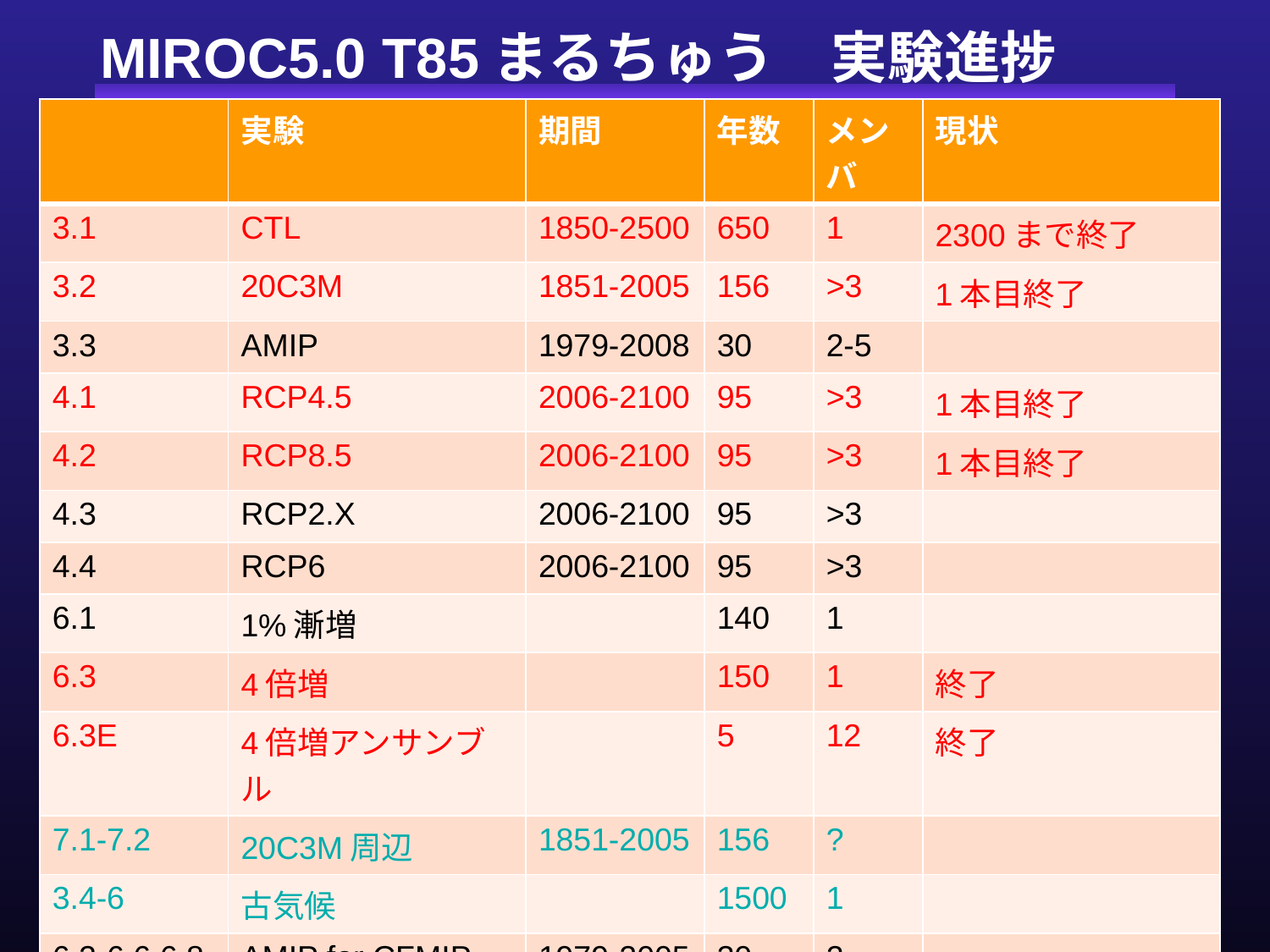

# MIROC5.0 T85まるちゅう　実験進捗
|  | 実験 | 期間 | 年数 | メンバ | 現状 |
| --- | --- | --- | --- | --- | --- |
| 3.1 | CTL | 1850-2500 | 650 | 1 | 2300まで終了 |
| 3.2 | 20C3M | 1851-2005 | 156 | >3 | 1本目終了 |
| 3.3 | AMIP | 1979-2008 | 30 | 2-5 |  |
| 4.1 | RCP4.5 | 2006-2100 | 95 | >3 | 1本目終了 |
| 4.2 | RCP8.5 | 2006-2100 | 95 | >3 | 1本目終了 |
| 4.3 | RCP2.X | 2006-2100 | 95 | >3 |  |
| 4.4 | RCP6 | 2006-2100 | 95 | >3 |  |
| 6.1 | 1%漸増 |  | 140 | 1 |  |
| 6.3 | 4倍増 |  | 150 | 1 | 終了 |
| 6.3E | 4倍増アンサンブル |  | 5 | 12 | 終了 |
| 7.1-7.2 | 20C3M周辺 | 1851-2005 | 156 | ? |  |
| 3.4-6 | 古気候 |  | 1500 | 1 |  |
| 6.2-6.6,6.8 | AMIP for CFMIP | 1979-2005 | 30 | 2 |  |
| 6.7a-c | APE AMIP |  | 5 | 3-5 | 45-75 |
| 2.1 | AMIP time slice | 2026-2035 | 10 | 2 | 20 |